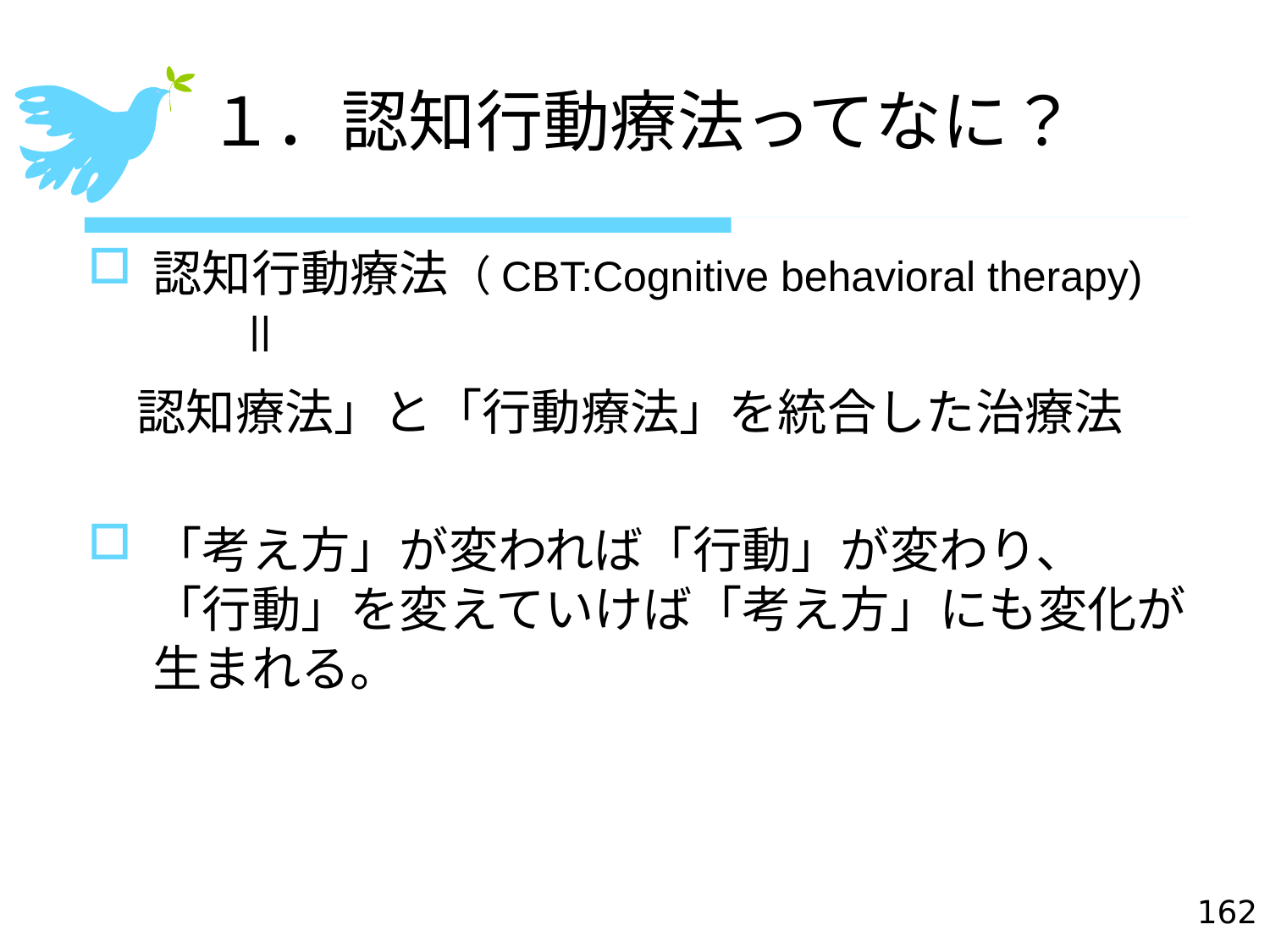

# １．認知行動療法ってなに？
認知行動療法（CBT:Cognitive behavioral therapy)

　認知療法」と「行動療法」を統合した治療法

「考え方」が変われば「行動」が変わり、
「行動」を変えていけば「考え方」にも変化が生まれる。

＝
162